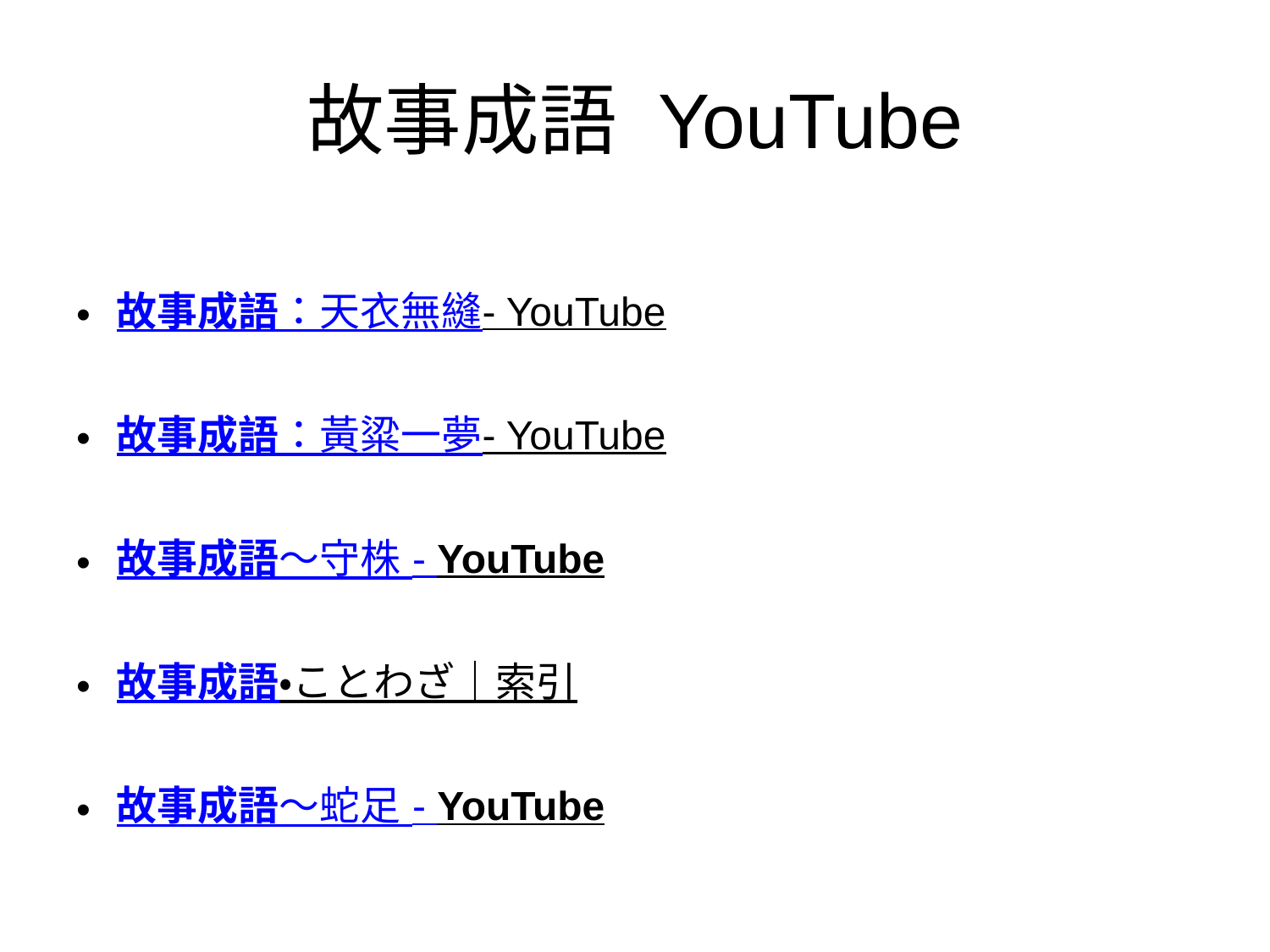

# 故事成語 YouTube

故事成語：天衣無縫- YouTube

故事成語：黃粱一夢- YouTube

故事成語～守株 - YouTube

故事成語・ことわざ｜索引

故事成語～蛇足 - YouTube